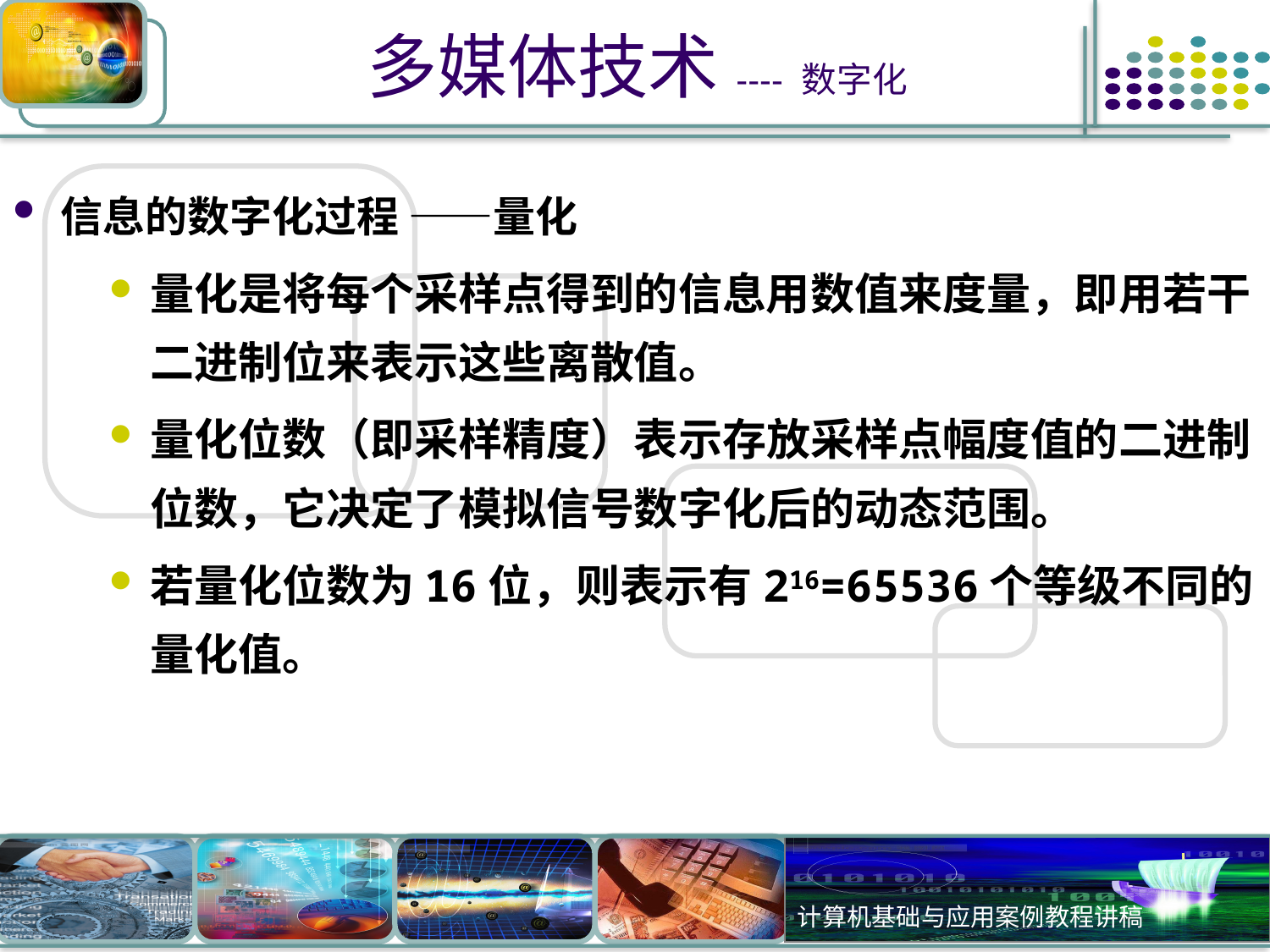

# 多媒体技术---- 数字化
信息的数字化过程 ——量化
量化是将每个采样点得到的信息用数值来度量，即用若干二进制位来表示这些离散值。
量化位数（即采样精度）表示存放采样点幅度值的二进制位数，它决定了模拟信号数字化后的动态范围。
若量化位数为16位，则表示有216=65536个等级不同的量化值。